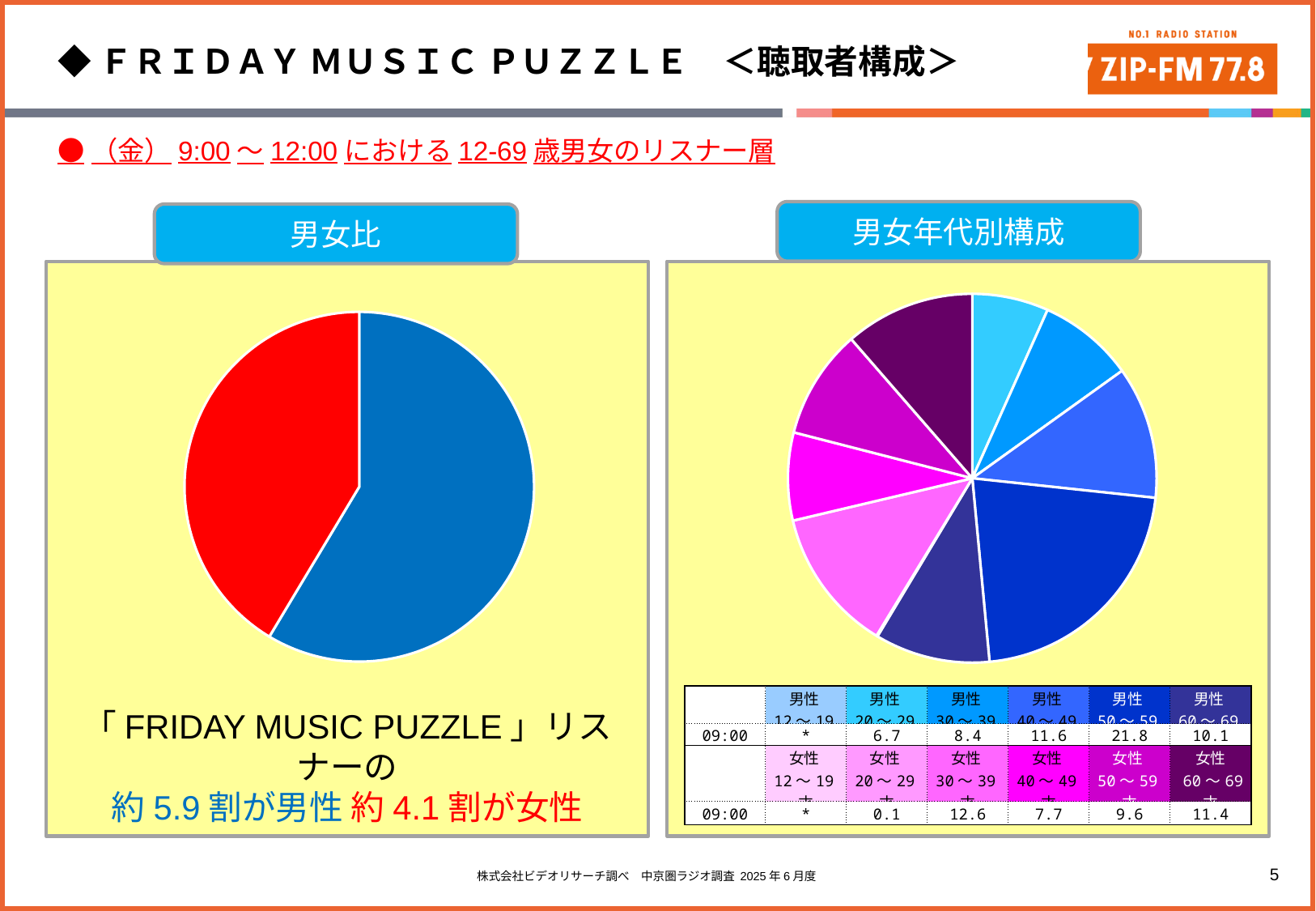

◆ＦＲＩＤＡＹ ＭＵＳＩＣ ＰＵＺＺＬＥ　＜聴取者構成＞
●（金）9:00～12:00における12-69歳男女のリスナー層
男女年代別構成
男女比

### Chart

| Category |
|---|

### Chart

| Category |
|---|

### Chart

| Category | 指定時間平均 |
|---|---|
| 男性 12～19才 | 0.0 |
| 男性 20～29才 | 6.7 |
| 男性 30～39才 | 8.4 |
| 男性 40～49才 | 11.6 |
| 男性 50～59才 | 21.8 |
| 男性 60～69才 | 10.1 |
| 女性 12～19才 | 0.0 |
| 女性 20～29才 | 0.1 |
| 女性 30～39才 | 12.6 |
| 女性 40～49才 | 7.7 |
| 女性 50～59才 | 9.6 |
| 女性 60～69才 | 11.4 |

### Chart

| Category |  |
|---|---|
| 男性 | 58.6 |
| 女性 | 41.4 |
|  | 男性 12～19才 | 男性 20～29才 | 男性 30～39才 | 男性 40～49才 | 男性 50～59才 | 男性 60～69才 |
| --- | --- | --- | --- | --- | --- | --- |
| 09:00 | \* | 6.7 | 8.4 | 11.6 | 21.8 | 10.1 |
|  | 女性 12～19才 | 女性 20～29才 | 女性 30～39才 | 女性 40～49才 | 女性 50～59才 | 女性 60～69才 |
| 09:00 | \* | 0.1 | 12.6 | 7.7 | 9.6 | 11.4 |
「FRIDAY MUSIC PUZZLE」リスナーの
約5.9割が男性 約4.1割が女性
株式会社ビデオリサーチ調べ　中京圏ラジオ調査 2025年6月度